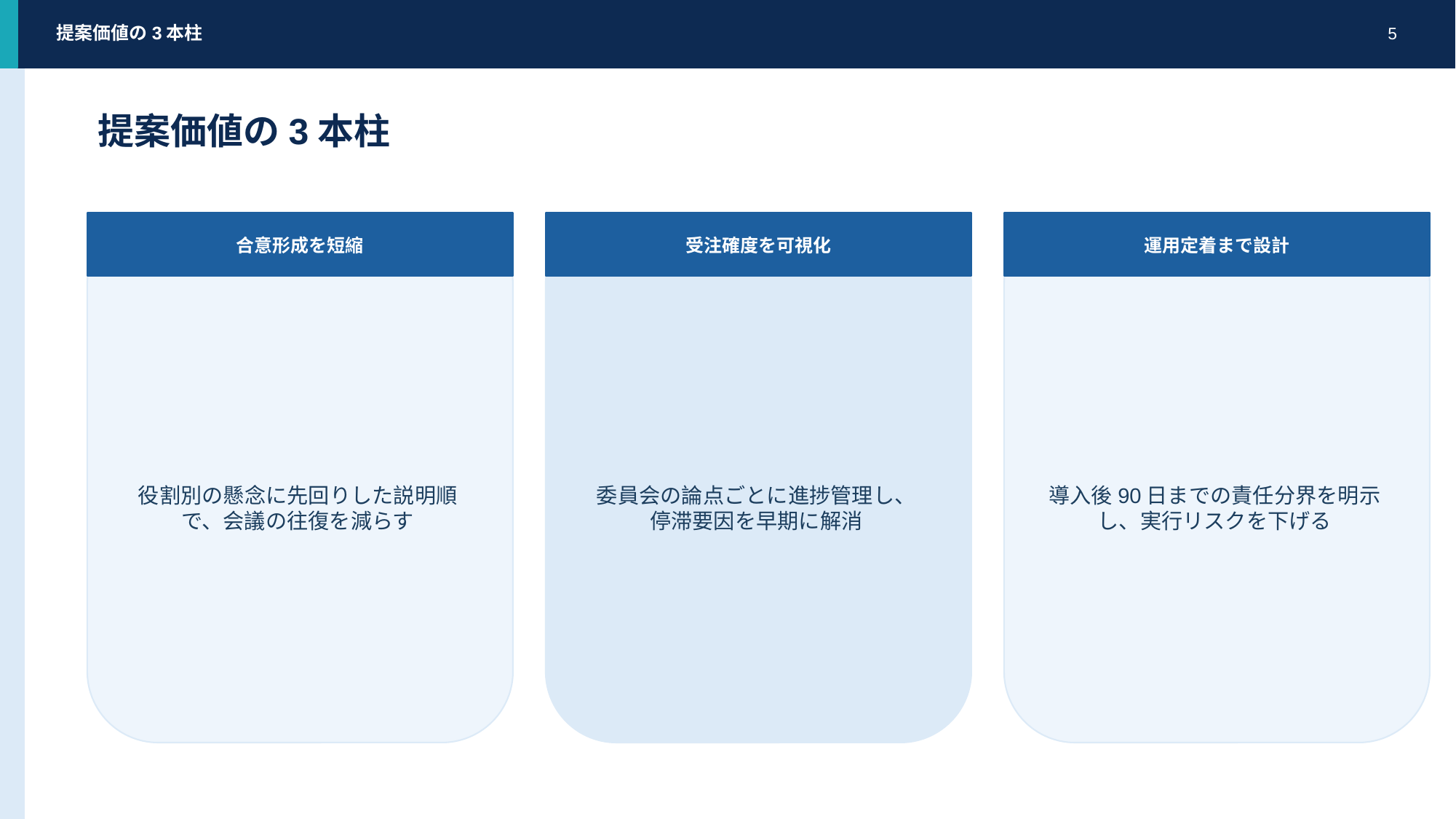

提案価値の3本柱
5

提案価値の3本柱

合意形成を短縮
受注確度を可視化
運用定着まで設計
役割別の懸念に先回りした説明順で、会議の往復を減らす
委員会の論点ごとに進捗管理し、停滞要因を早期に解消
導入後90日までの責任分界を明示し、実行リスクを下げる